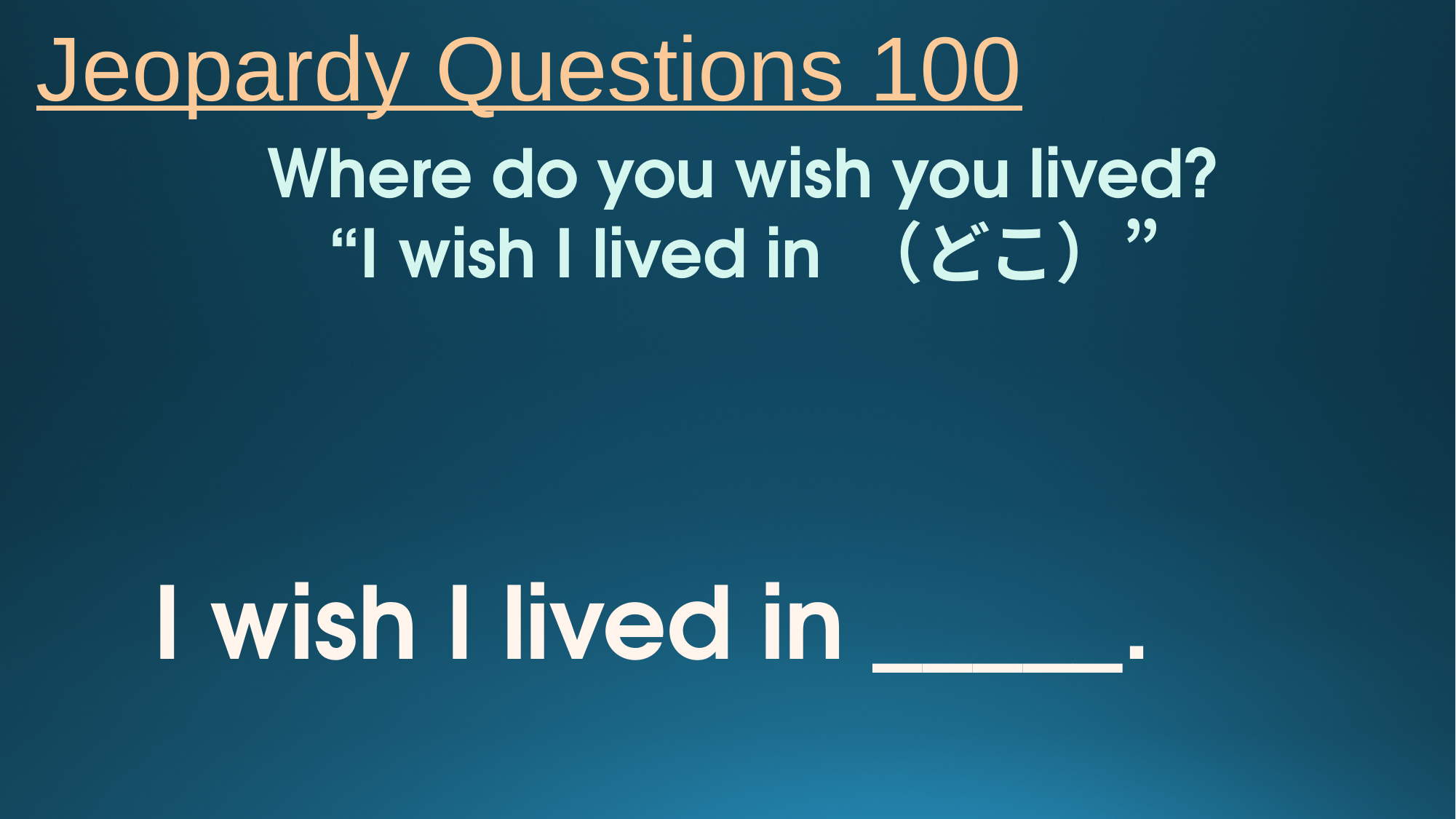

# Jeopardy Questions 100
Where do you wish you lived?
“I wish I lived in （どこ）”
I wish I lived in _____.